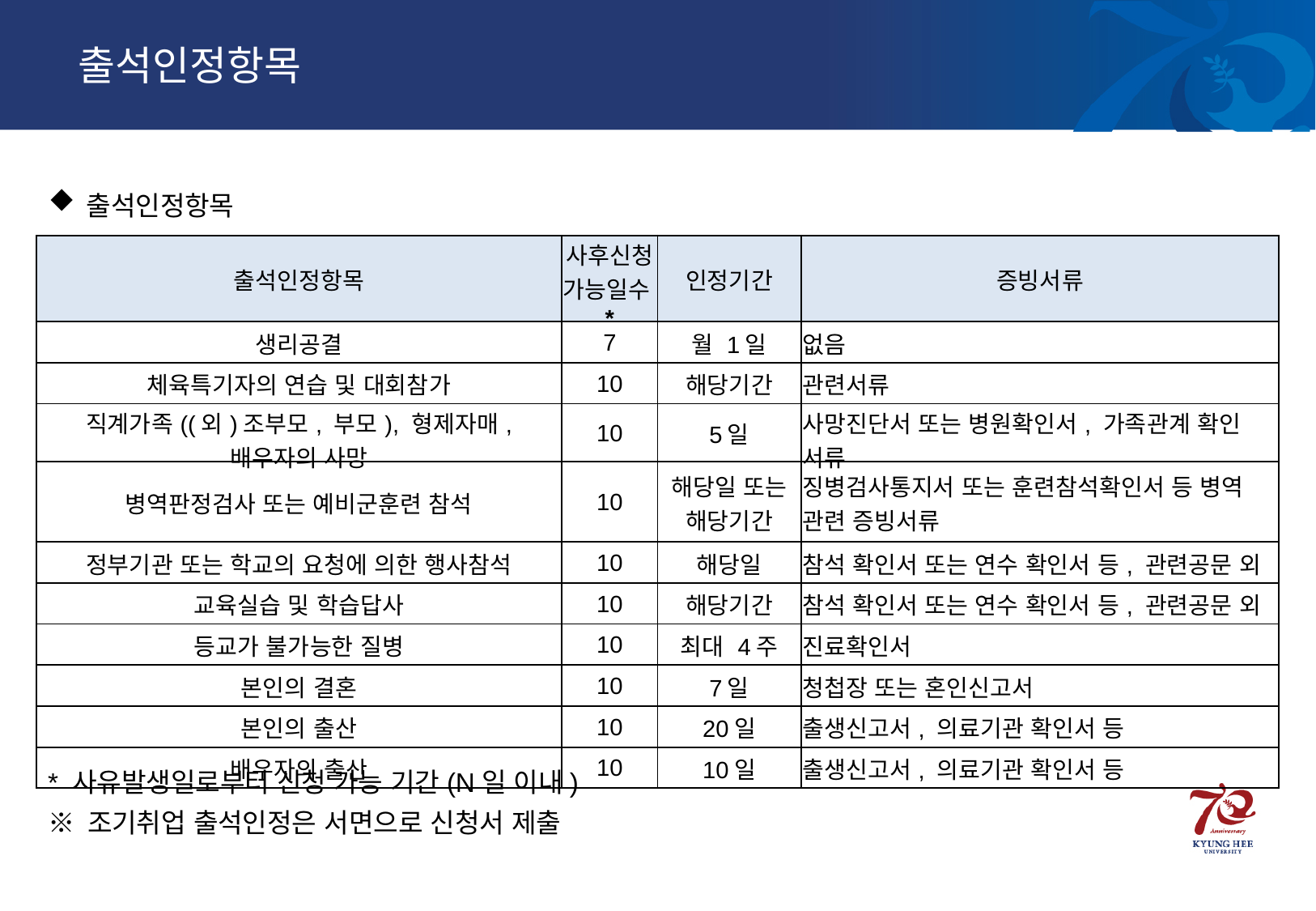

출석인정항목
| 출석인정항목 |
| --- |
| 출석인정항목 | 사후신청 가능일수\* | 인정기간 | 증빙서류 |
| --- | --- | --- | --- |
| 생리공결 | 7 | 월 1일 | 없음 |
| 체육특기자의 연습 및 대회참가 | 10 | 해당기간 | 관련서류 |
| 직계가족((외)조부모, 부모), 형제자매, 배우자의 사망 | 10 | 5일 | 사망진단서 또는 병원확인서, 가족관계 확인 서류 |
| 병역판정검사 또는 예비군훈련 참석 | 10 | 해당일 또는 해당기간 | 징병검사통지서 또는 훈련참석확인서 등 병역 관련 증빙서류 |
| 정부기관 또는 학교의 요청에 의한 행사참석 | 10 | 해당일 | 참석 확인서 또는 연수 확인서 등, 관련공문 외 |
| 교육실습 및 학습답사 | 10 | 해당기간 | 참석 확인서 또는 연수 확인서 등, 관련공문 외 |
| 등교가 불가능한 질병 | 10 | 최대 4주 | 진료확인서 |
| 본인의 결혼 | 10 | 7일 | 청첩장 또는 혼인신고서 |
| 본인의 출산 | 10 | 20일 | 출생신고서, 의료기관 확인서 등 |
| 배우자의 출산 | 10 | 10일 | 출생신고서, 의료기관 확인서 등 |
* 사유발생일로부터 신청 가능 기간(N일 이내)
※ 조기취업 출석인정은 서면으로 신청서 제출